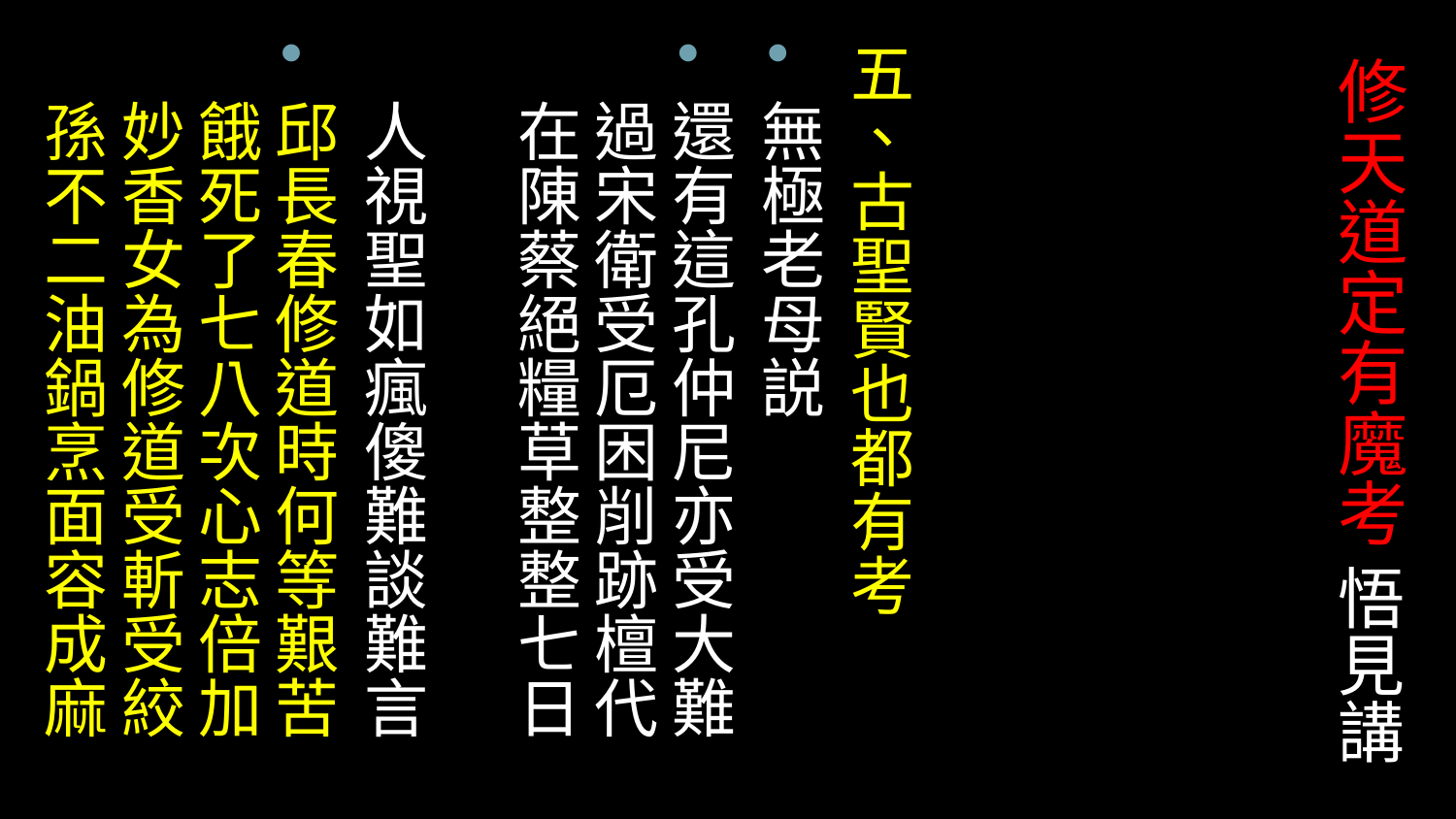

五、古聖賢也都有考
無極老母説
還有這孔仲尼亦受大難
過宋衛受厄困削跡檀代
在陳蔡絕糧草整整七日 　
人視聖如瘋傻難談難言
邱長春修道時何等艱苦
餓死了七八次心志倍加
妙香女為修道受斬受絞
孫不二油鍋烹面容成麻
# 修天道定有魔考 悟見講